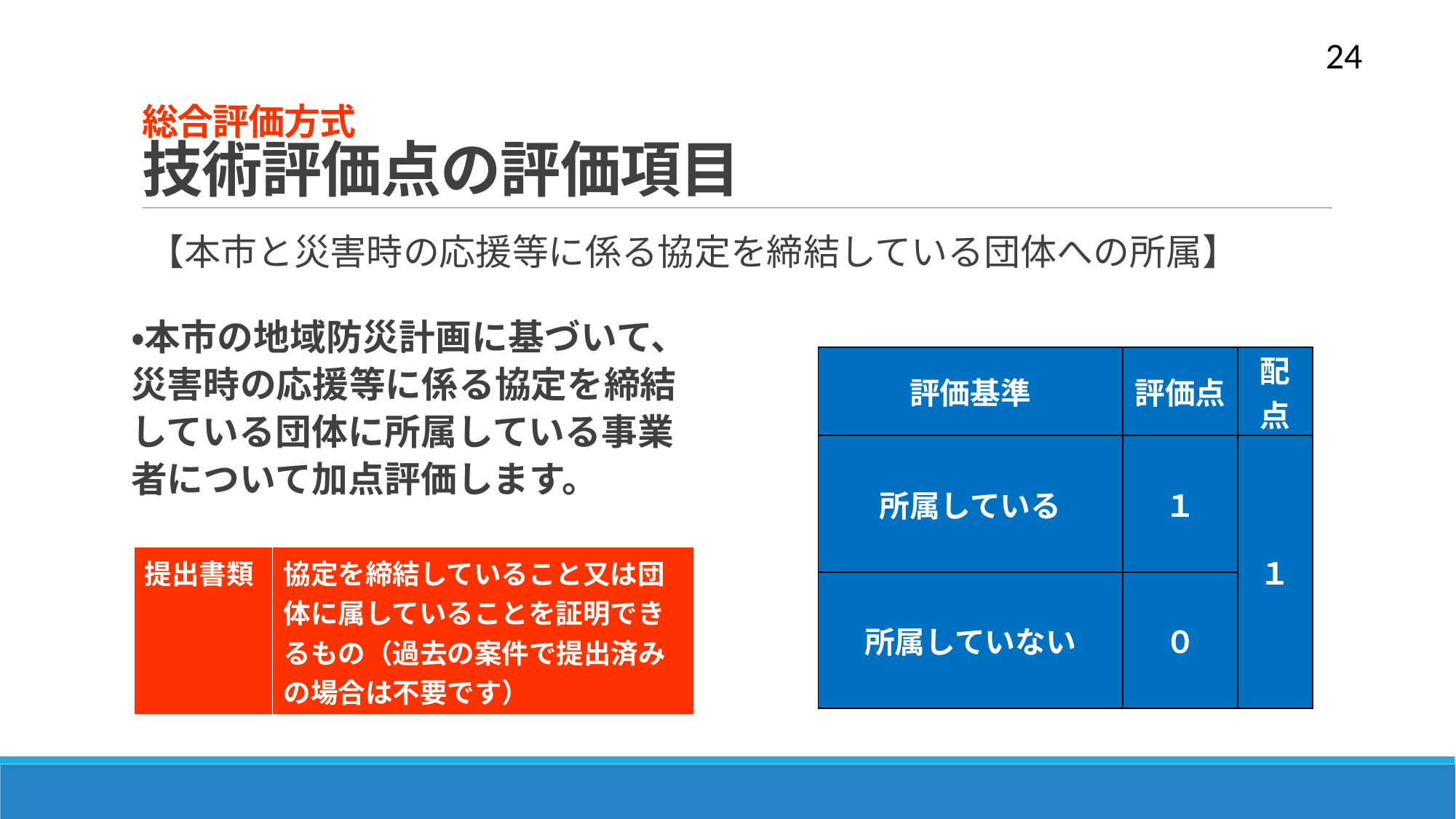

24
# 総合評価方式 技術評価点の評価項目
　【本市と災害時の応援等に係る協定を締結している団体への所属】

・本市の地域防災計画に基づいて、災害時の応援等に係る協定を締結している団体に所属している事業者について加点評価します。

| 評価基準 | 評価点 | 配点 |
| --- | --- | --- |
| 所属している | １ | １ |
| 所属していない | ０ |  |
| 提出書類 | 協定を締結していること又は団体に属していることを証明できるもの（過去の案件で提出済みの場合は不要です） |
| --- | --- |